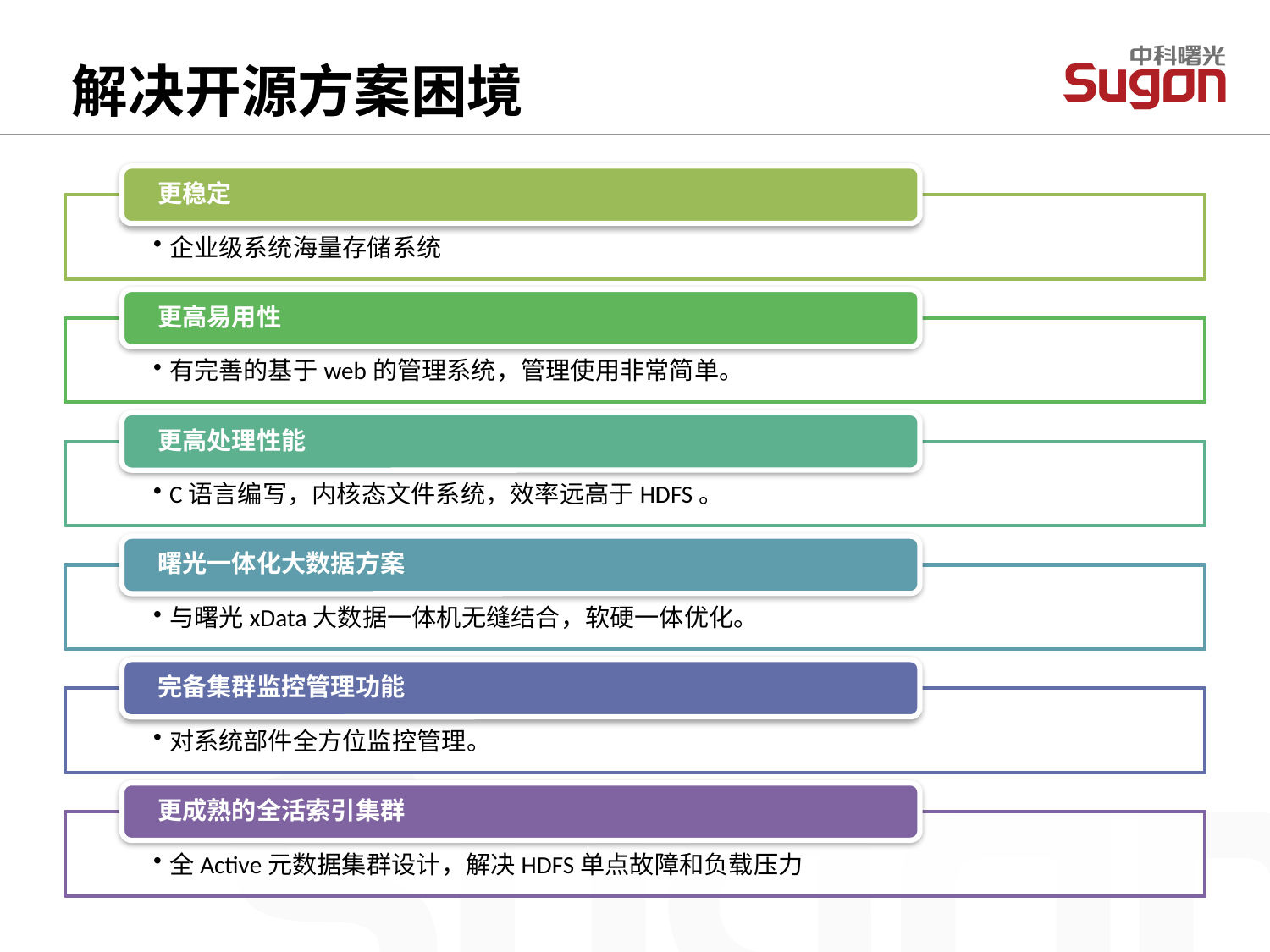

解决开源方案困境
企业级系统海量存储系统
更稳定
有完善的基于web的管理系统，管理使用非常简单。
更高易用性
C语言编写，内核态文件系统，效率远高于HDFS。
更高处理性能
与曙光xData大数据一体机无缝结合，软硬一体优化。
曙光一体化大数据方案
对系统部件全方位监控管理。
完备集群监控管理功能
全Active元数据集群设计，解决HDFS单点故障和负载压力
更成熟的全活索引集群